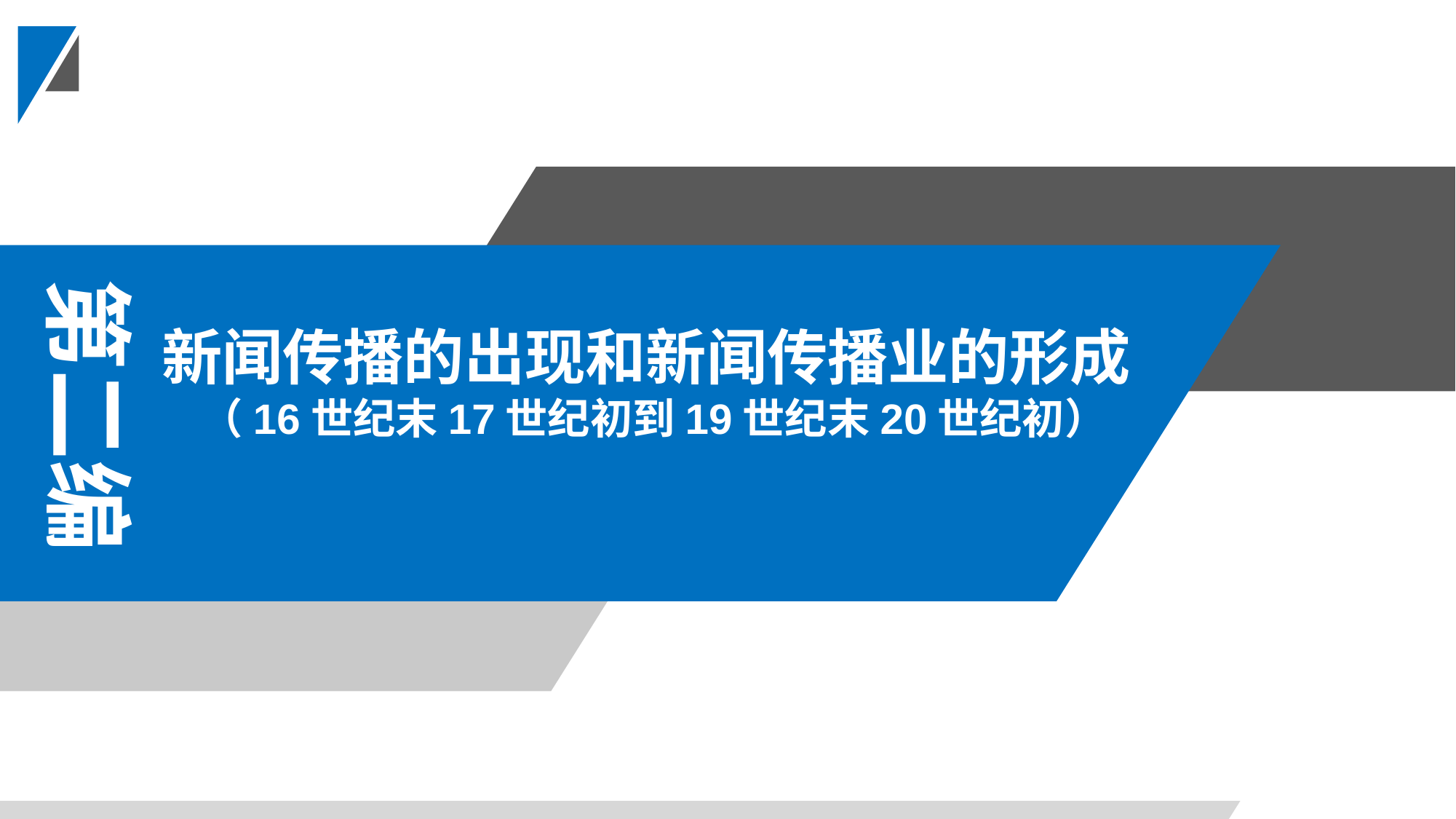

第二编
新闻传播的出现和新闻传播业的形成
   （16世纪末17世纪初到19世纪末20世纪初）